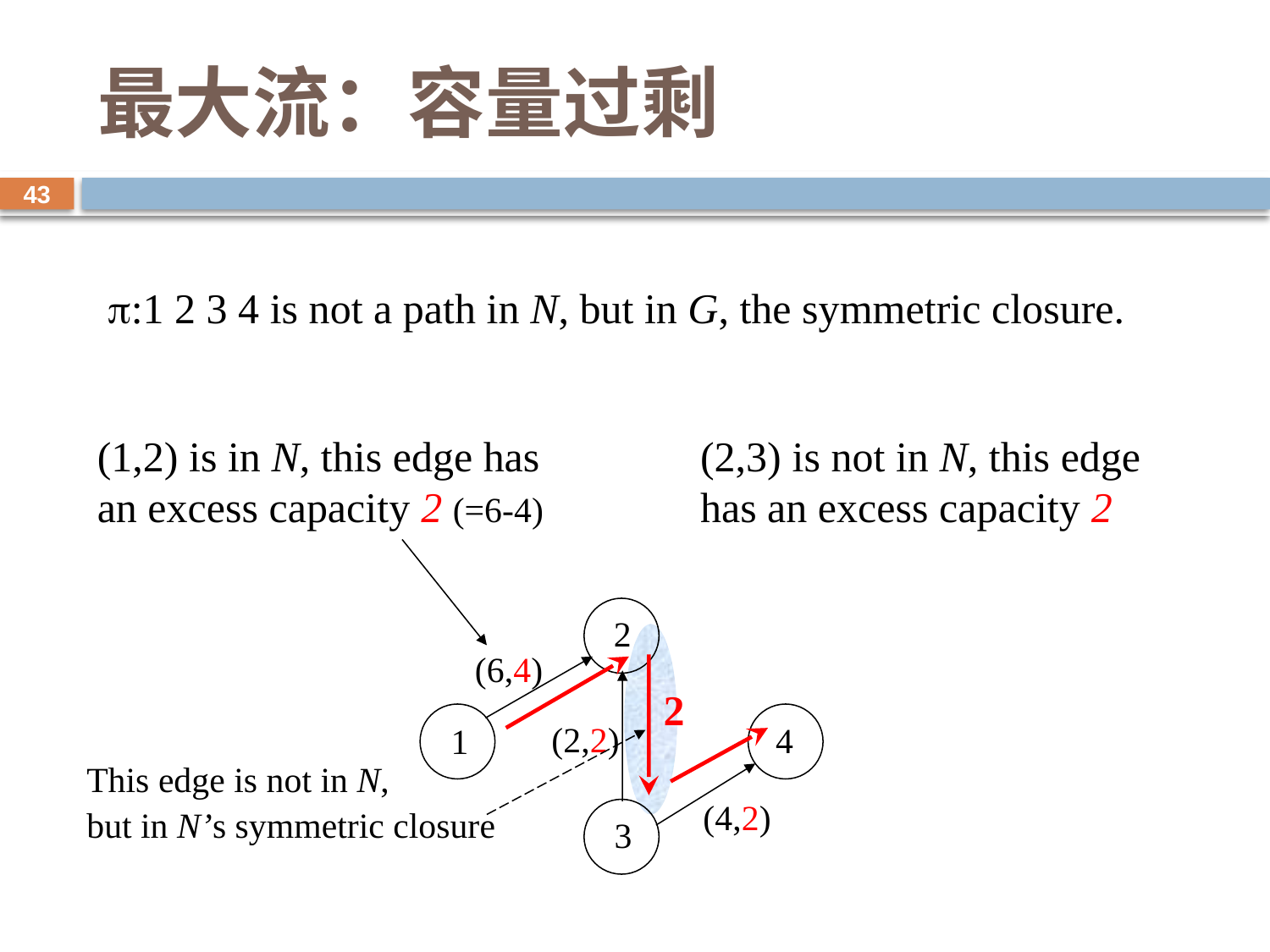

# 最大流：容量过剩
43
π:1 2 3 4 is not a path in N, but in G, the symmetric closure.
(1,2) is in N, this edge has an excess capacity 2 (=6-4)
(2,3) is not in N, this edge has an excess capacity 2

2

(6,4)

2

(2,2)
4
1

This edge is not in N,
but in N’s symmetric closure

(4,2)

3